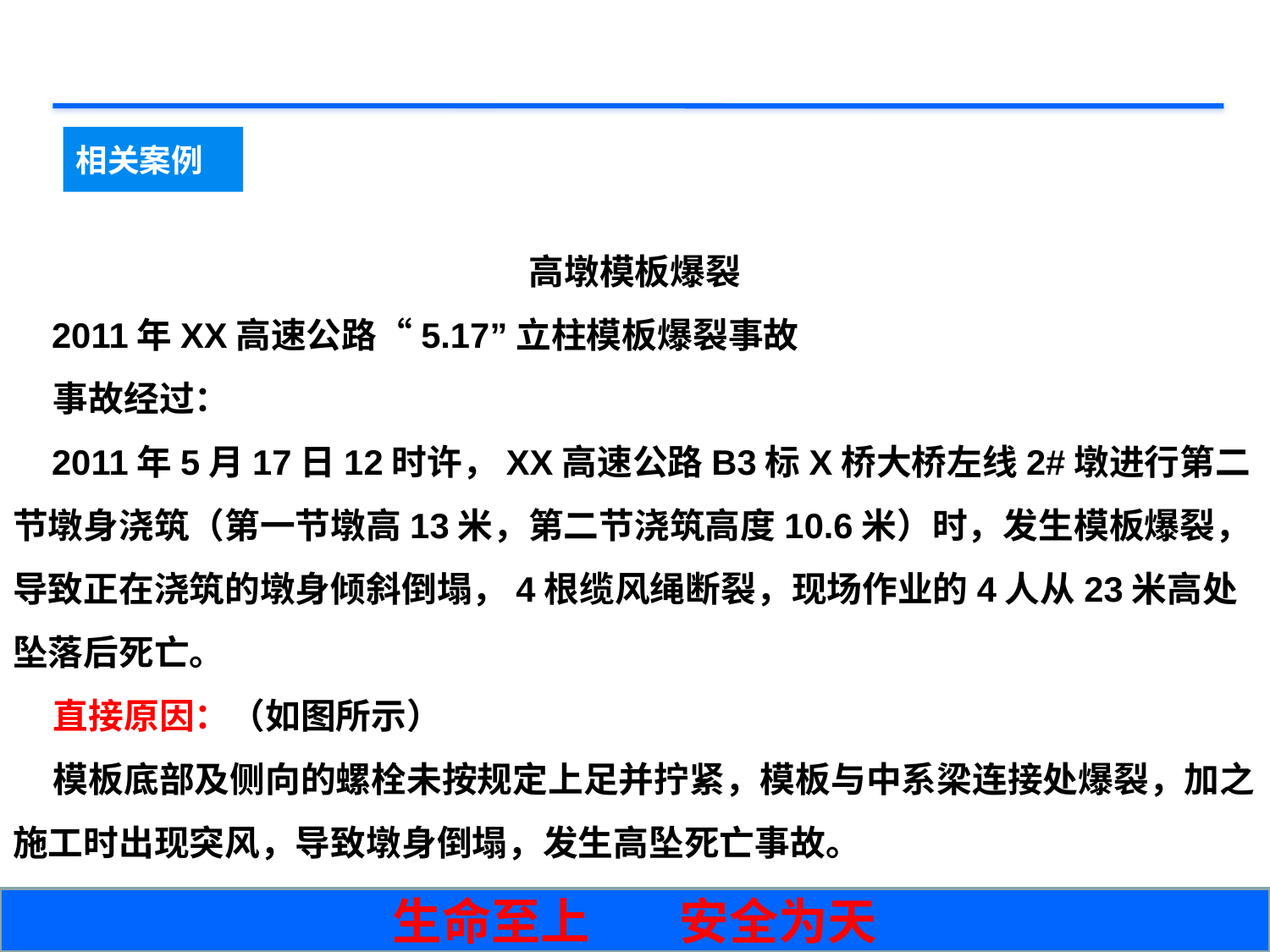

相关案例
高墩模板爆裂
    2011年XX高速公路“5.17”立柱模板爆裂事故
    事故经过：
    2011年5月17日12时许，XX高速公路B3标X桥大桥左线2#墩进行第二节墩身浇筑（第一节墩高13米，第二节浇筑高度10.6米）时，发生模板爆裂，导致正在浇筑的墩身倾斜倒塌，4根缆风绳断裂，现场作业的4人从23米高处坠落后死亡。
    直接原因：（如图所示）
    模板底部及侧向的螺栓未按规定上足并拧紧，模板与中系梁连接处爆裂，加之施工时出现突风，导致墩身倒塌，发生高坠死亡事故。